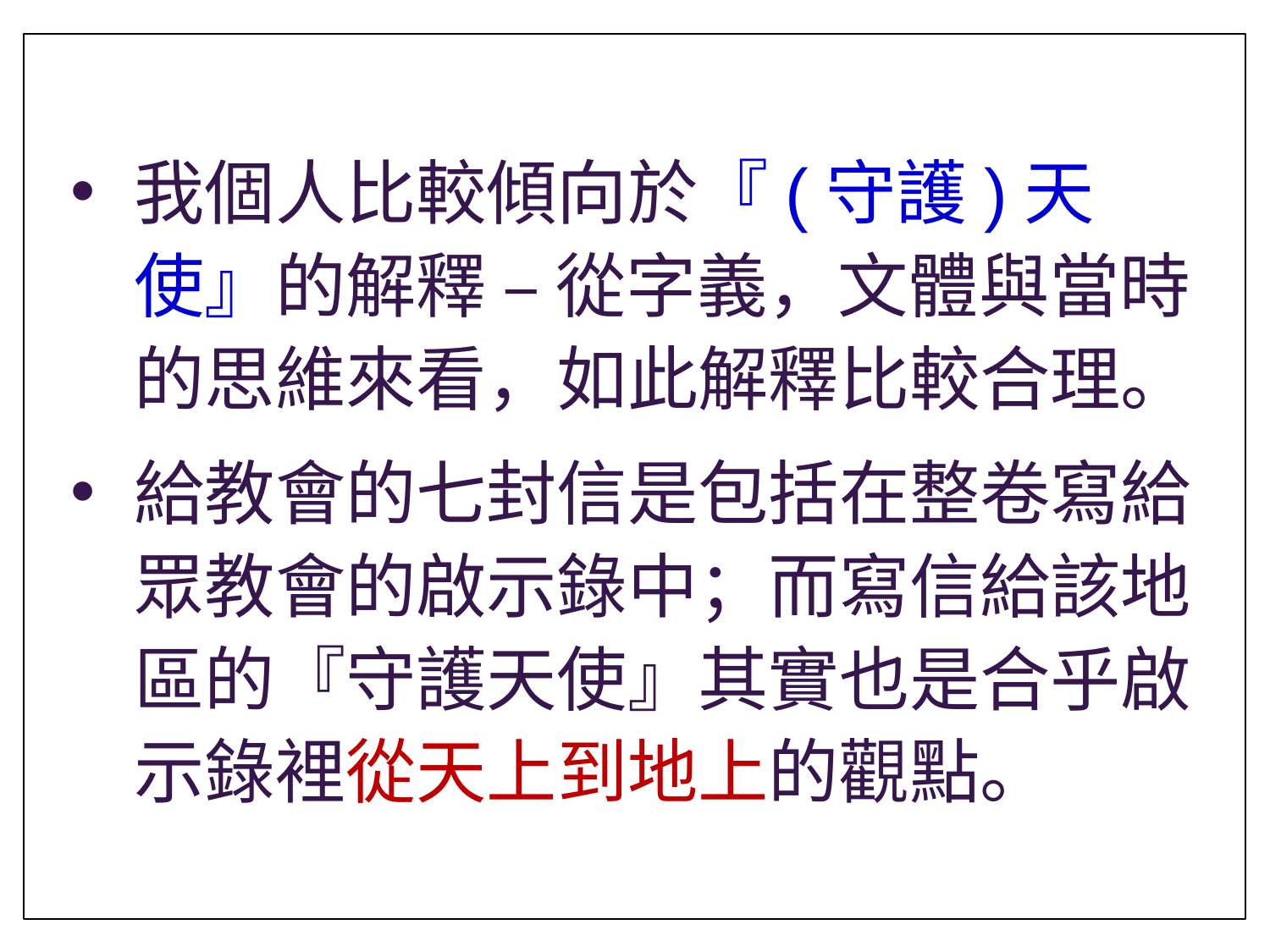

我個人比較傾向於『(守護)天使』的解釋 – 從字義，文體與當時的思維來看，如此解釋比較合理。
給教會的七封信是包括在整卷寫給眾教會的啟示錄中；而寫信給該地區的『守護天使』其實也是合乎啟示錄裡從天上到地上的觀點。